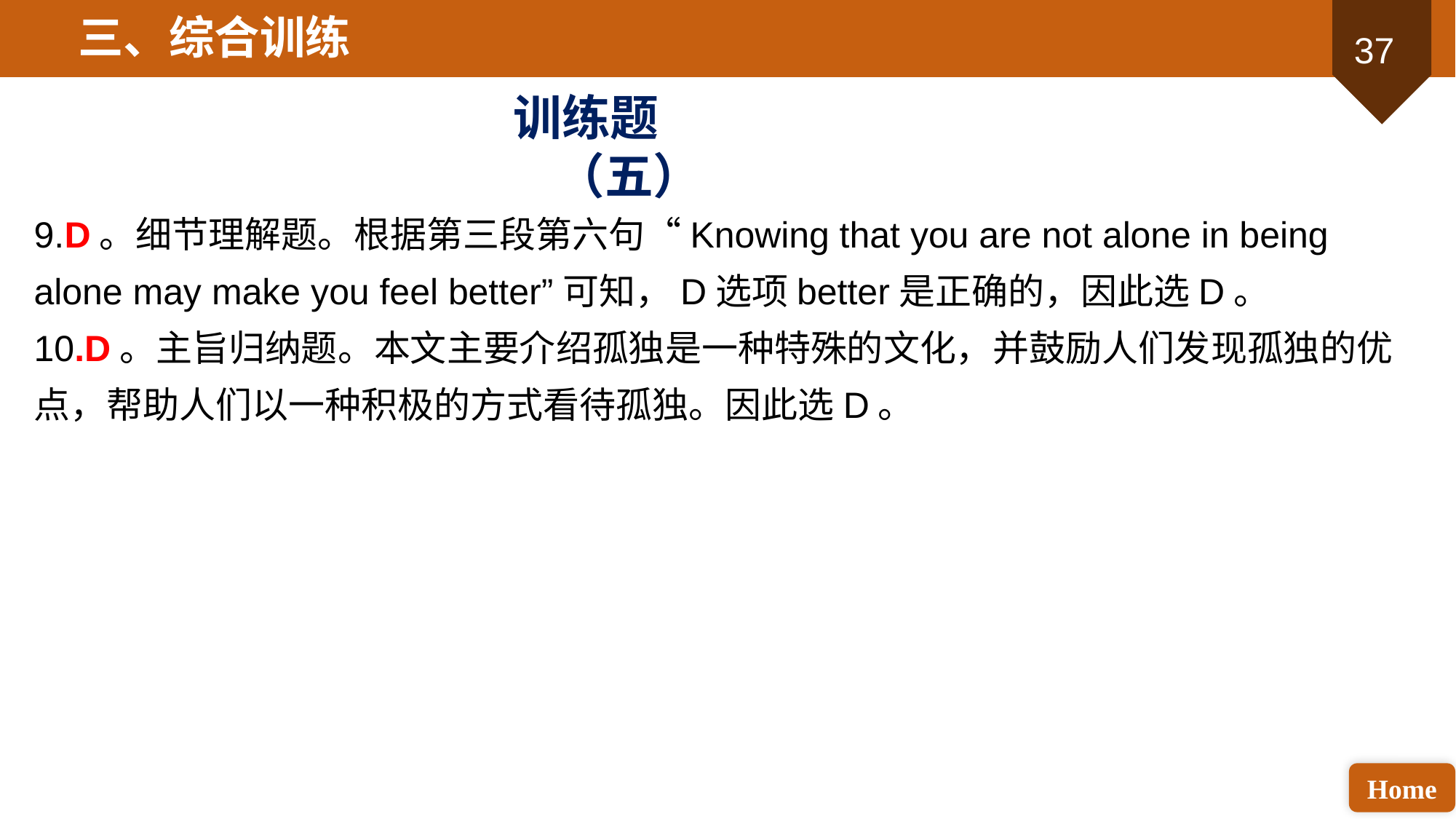

三、综合训练
训练题（五）
9.D。细节理解题。根据第三段第六句“Knowing that you are not alone in being alone may make you feel better”可知，D选项better是正确的，因此选D。
10.D。主旨归纳题。本文主要介绍孤独是一种特殊的文化，并鼓励人们发现孤独的优点，帮助人们以一种积极的方式看待孤独。因此选D。